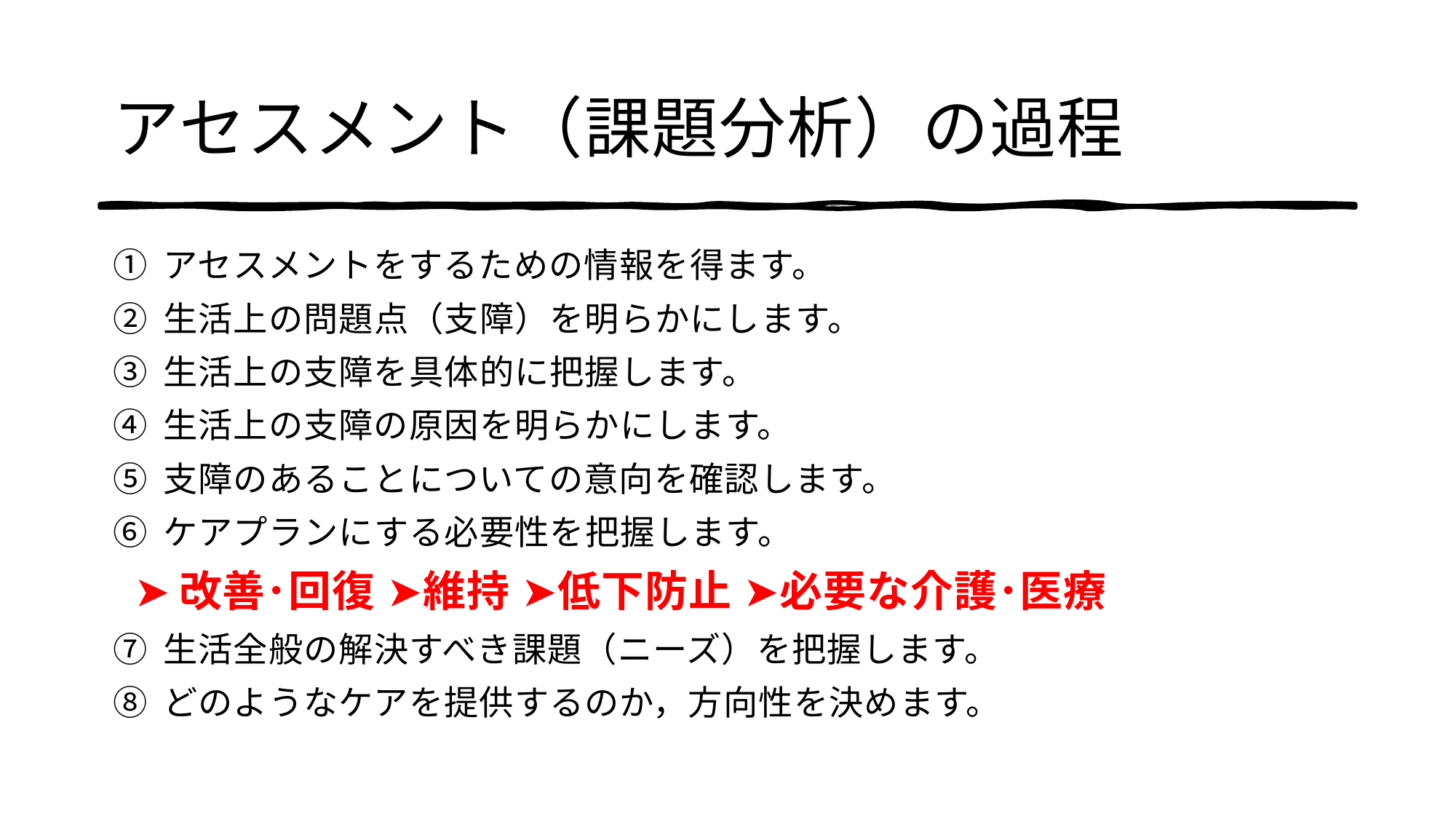

# アセスメント（課題分析）の過程
① アセスメントをするための情報を得ます。
② 生活上の問題点（支障）を明らかにします。
③ 生活上の支障を具体的に把握します。
④ 生活上の支障の原因を明らかにします。
⑤ 支障のあることについての意向を確認します。
⑥ ケアプランにする必要性を把握します。
  ➤改善･回復 ➤維持 ➤低下防止 ➤必要な介護･医療
⑦ 生活全般の解決すべき課題（ニーズ）を把握します。
⑧ どのようなケアを提供するのか，方向性を決めます。